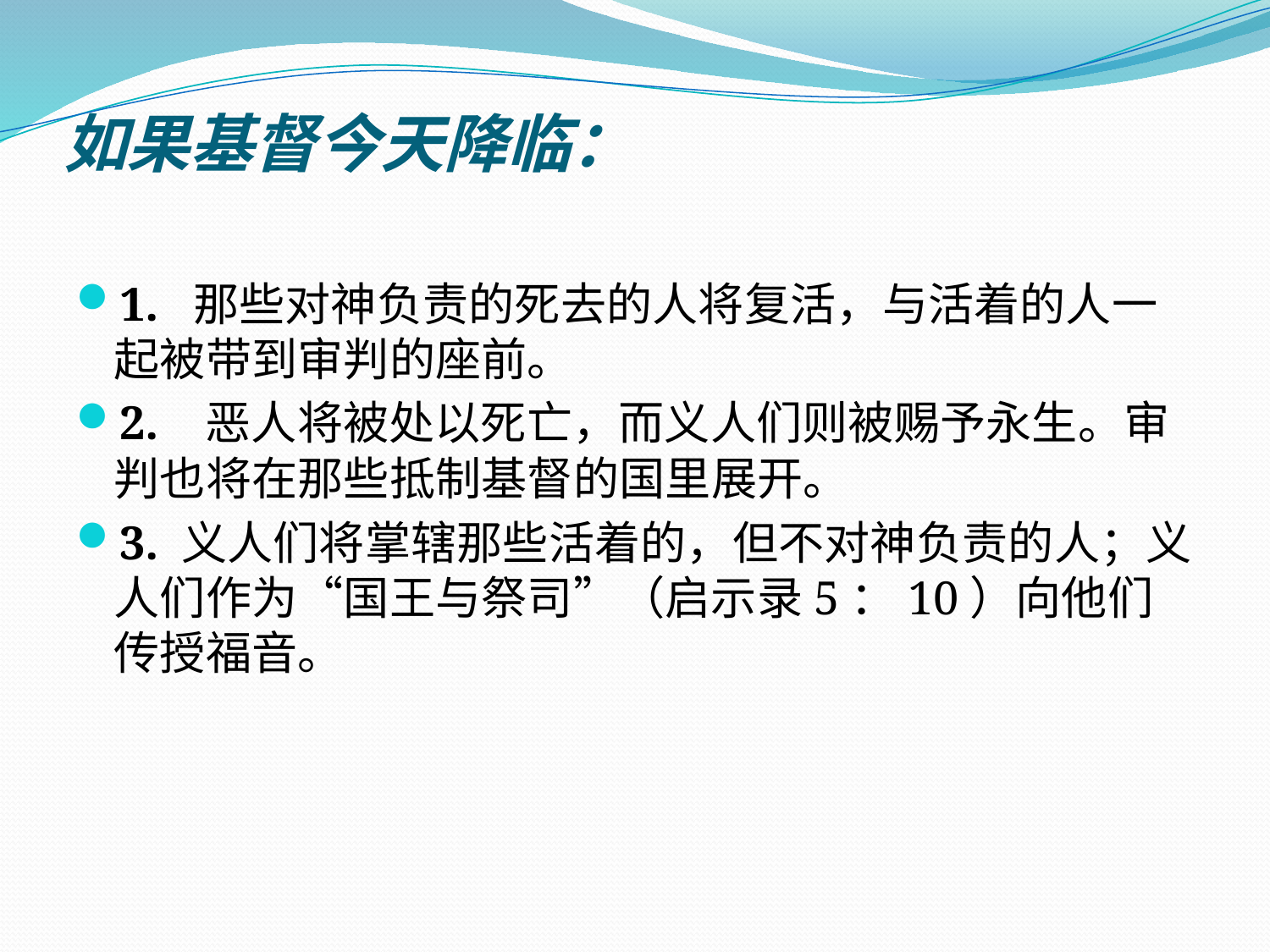

# 如果基督今天降临：
1.  那些对神负责的死去的人将复活，与活着的人一起被带到审判的座前。
2.   恶人将被处以死亡，而义人们则被赐予永生。审判也将在那些抵制基督的国里展开。
3. 义人们将掌辖那些活着的，但不对神负责的人；义人们作为“国王与祭司”（启示录5：10）向他们传授福音。